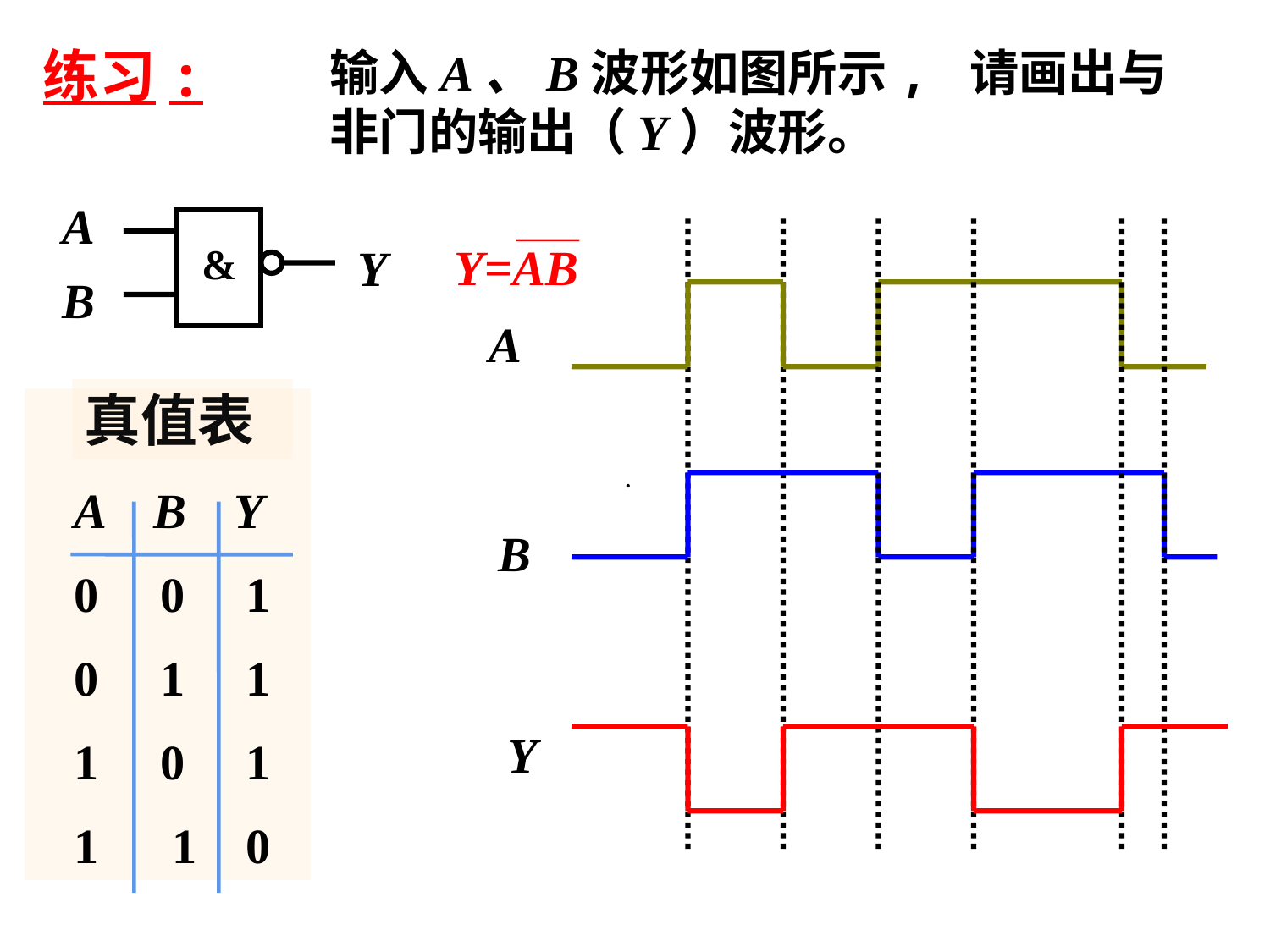

练习:
输入A、B波形如图所示, 请画出与非门的输出（Y）波形。
A

 &
Y

B

Y=AB

A

B
真值表

   A    B    Y
   0     0     1
   0     1     1
   1     0     1
   1      1    0

﹒
Y